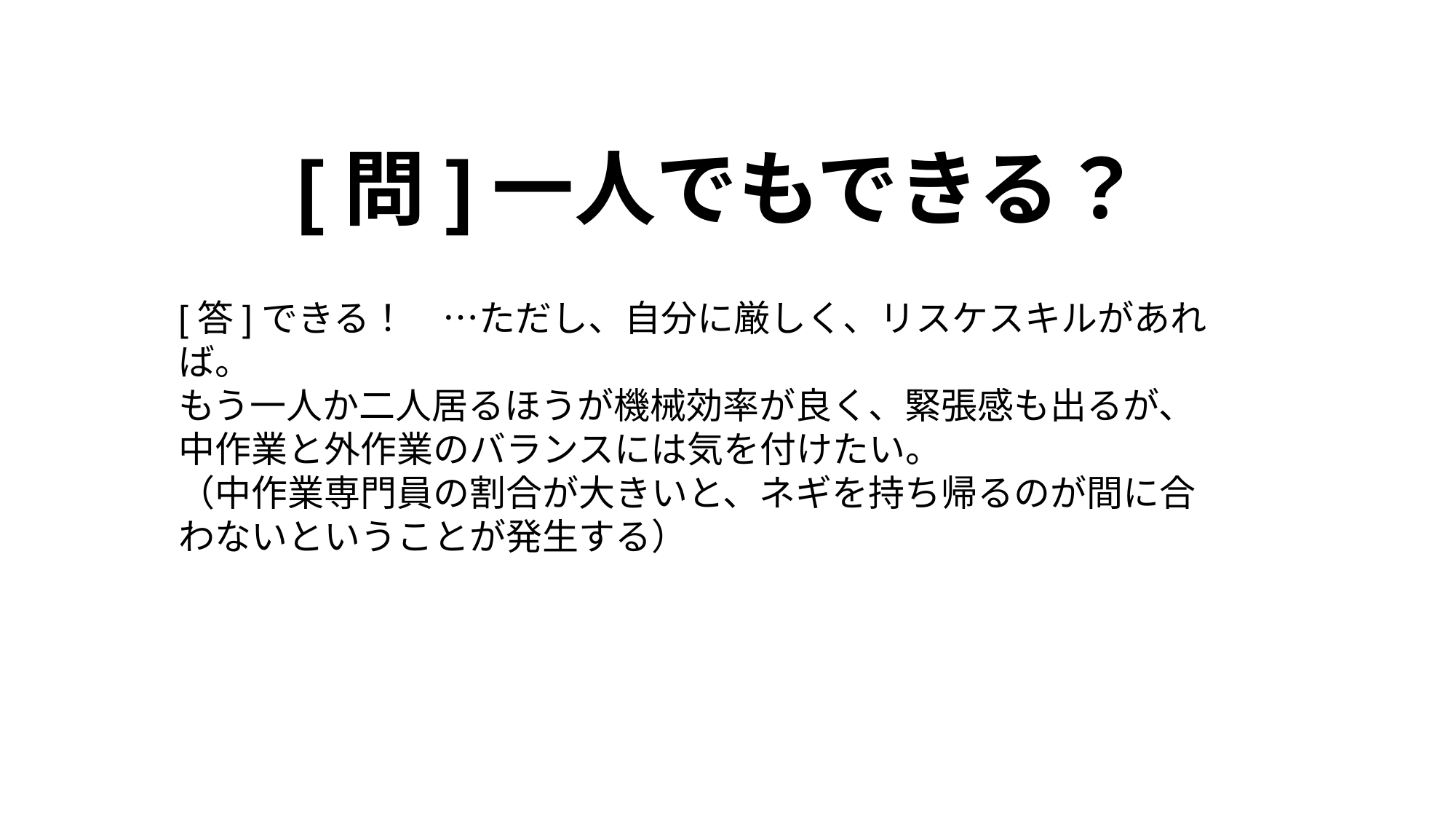

[問]一人でもできる？
[答]できる！　…ただし、自分に厳しく、リスケスキルがあれば。
もう一人か二人居るほうが機械効率が良く、緊張感も出るが、中作業と外作業のバランスには気を付けたい。
（中作業専門員の割合が大きいと、ネギを持ち帰るのが間に合わないということが発生する）